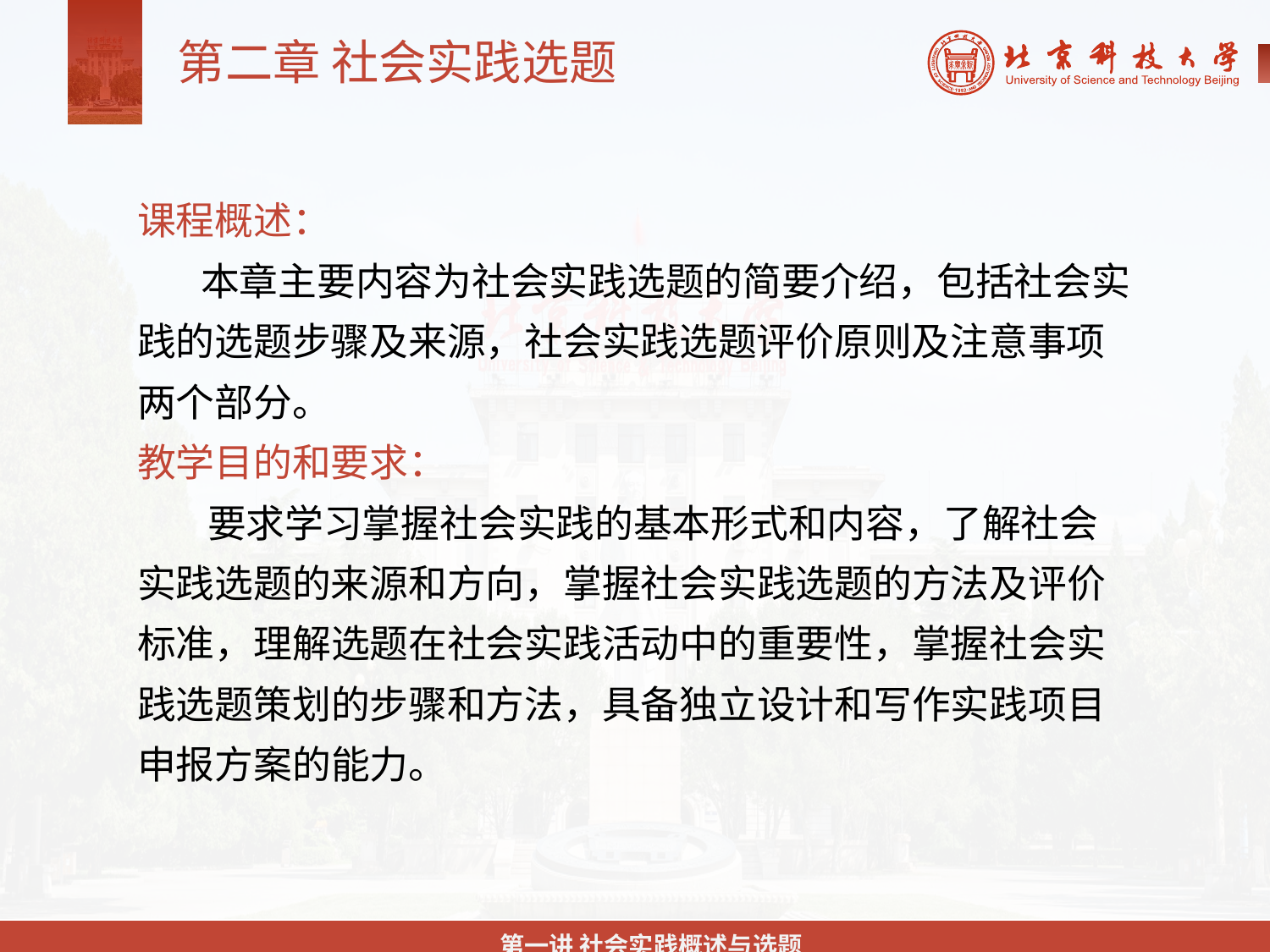

第二章 社会实践选题
课程概述：
本章主要内容为社会实践选题的简要介绍，包括社会实践的选题步骤及来源，社会实践选题评价原则及注意事项两个部分。
教学目的和要求：
       要求学习掌握社会实践的基本形式和内容，了解社会实践选题的来源和方向，掌握社会实践选题的方法及评价标准，理解选题在社会实践活动中的重要性，掌握社会实践选题策划的步骤和方法，具备独立设计和写作实践项目申报方案的能力。